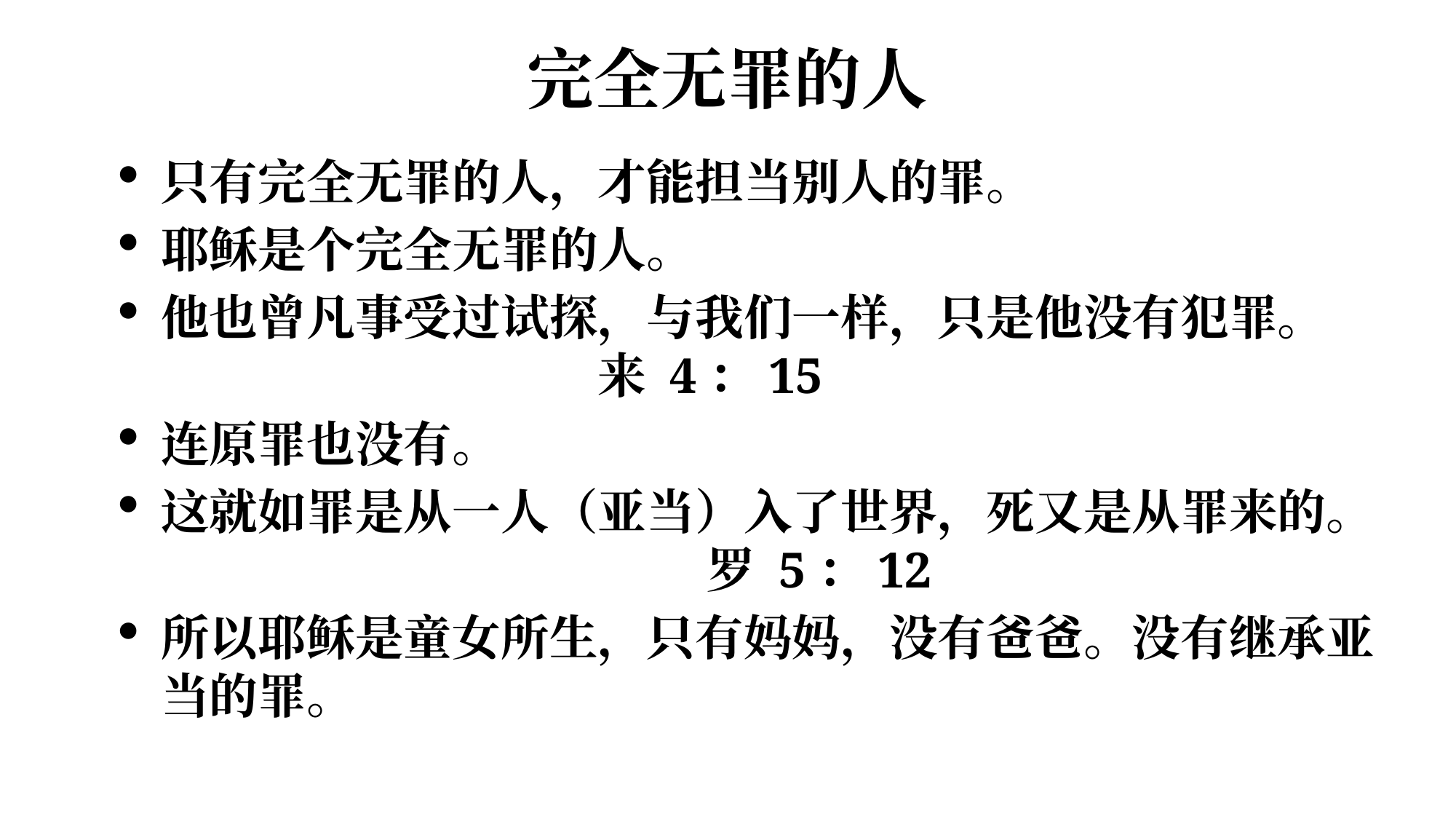

# 完全无罪的人
只有完全无罪的人，才能担当别人的罪。
耶稣是个完全无罪的人。
他也曾凡事受过试探，与我们一样，只是他没有犯罪。 					来 4：15
连原罪也没有。
这就如罪是从一人（亚当）入了世界，死又是从罪来的。					罗 5：12
所以耶稣是童女所生，只有妈妈，没有爸爸。没有继承亚当的罪。